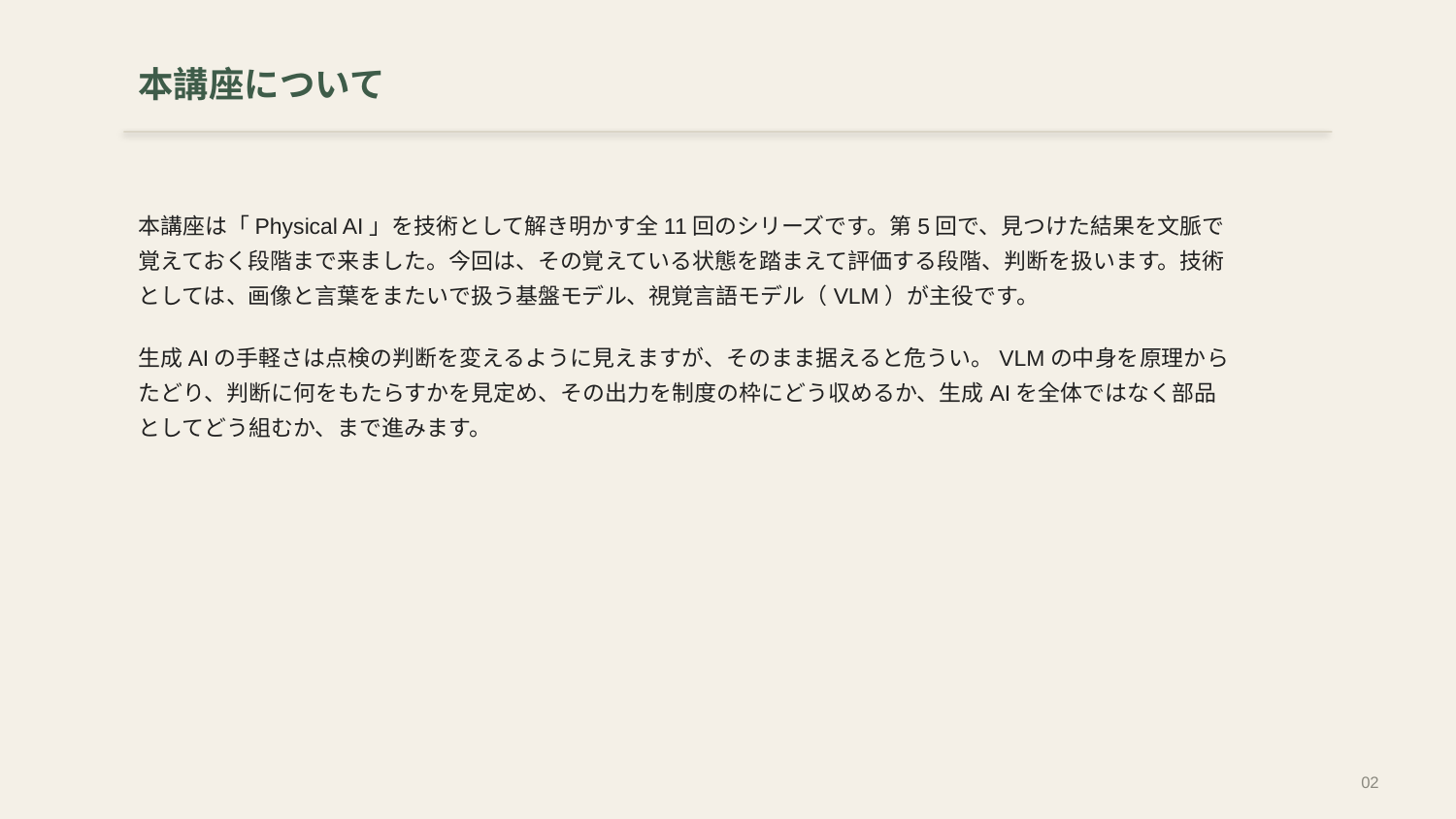

本講座について

本講座は「Physical AI」を技術として解き明かす全11回のシリーズです。第5回で、見つけた結果を文脈で覚えておく段階まで来ました。今回は、その覚えている状態を踏まえて評価する段階、判断を扱います。技術としては、画像と言葉をまたいで扱う基盤モデル、視覚言語モデル（VLM）が主役です。
生成AIの手軽さは点検の判断を変えるように見えますが、そのまま据えると危うい。VLMの中身を原理からたどり、判断に何をもたらすかを見定め、その出力を制度の枠にどう収めるか、生成AIを全体ではなく部品としてどう組むか、まで進みます。
02